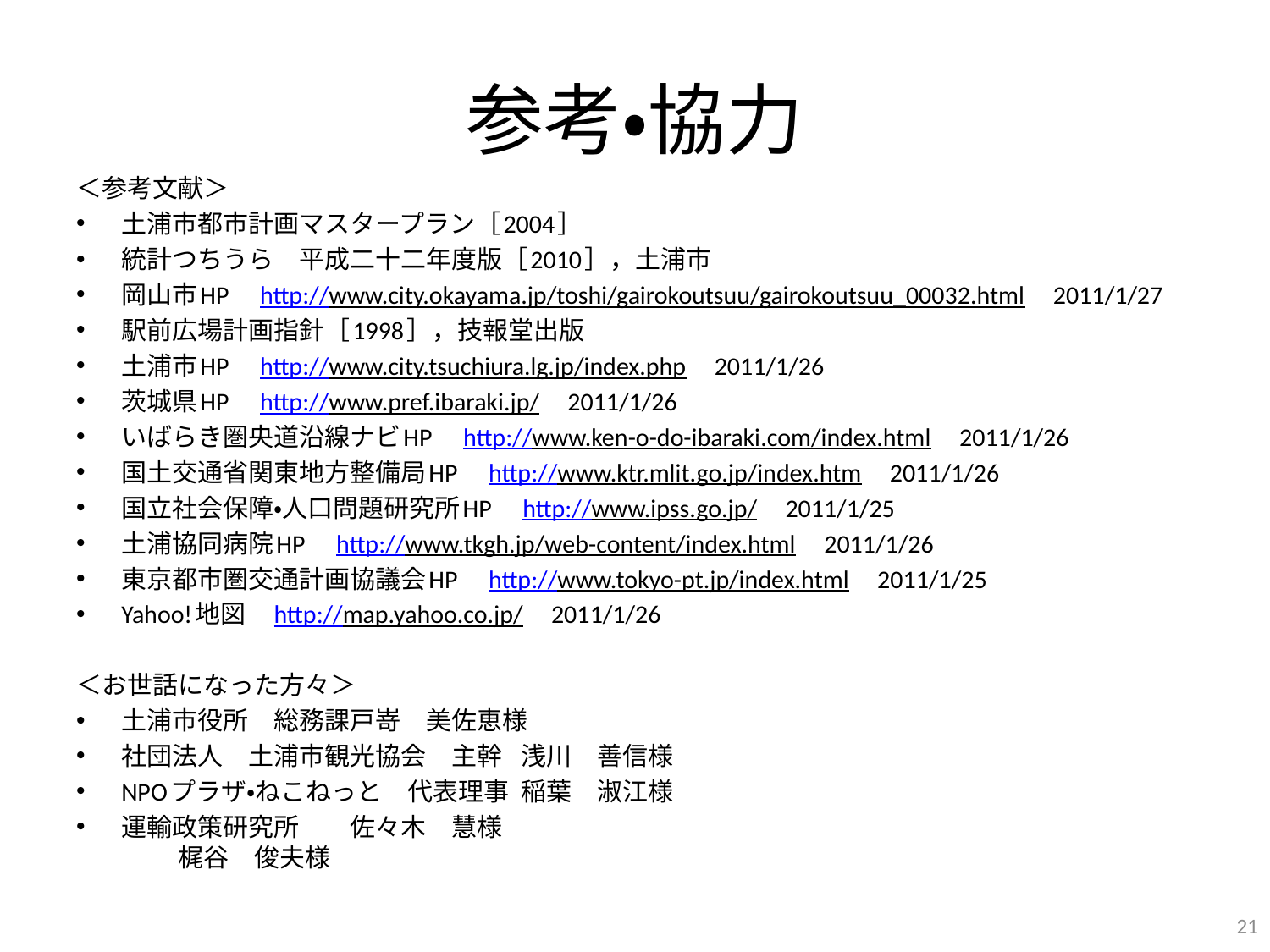

# 参考・協力
＜参考文献＞
土浦市都市計画マスタープラン［2004］
統計つちうら　平成二十二年度版［2010］，土浦市
岡山市HP　http://www.city.okayama.jp/toshi/gairokoutsuu/gairokoutsuu_00032.html　2011/1/27
駅前広場計画指針［1998］，技報堂出版
土浦市HP　http://www.city.tsuchiura.lg.jp/index.php　2011/1/26
茨城県HP　http://www.pref.ibaraki.jp/　2011/1/26
いばらき圏央道沿線ナビHP　http://www.ken-o-do-ibaraki.com/index.html　2011/1/26
国土交通省関東地方整備局HP　http://www.ktr.mlit.go.jp/index.htm　2011/1/26
国立社会保障・人口問題研究所HP　http://www.ipss.go.jp/　2011/1/25
土浦協同病院HP　http://www.tkgh.jp/web-content/index.html　2011/1/26
東京都市圏交通計画協議会HP　http://www.tokyo-pt.jp/index.html　2011/1/25
Yahoo!地図　http://map.yahoo.co.jp/　2011/1/26

＜お世話になった方々＞
土浦市役所　総務課		戸嵜　美佐恵様
社団法人　土浦市観光協会　主幹	浅川　善信様
NPOプラザ・ねこねっと　代表理事	稲葉　淑江様
運輸政策研究所			佐々木　慧様
　				梶谷　俊夫様

21